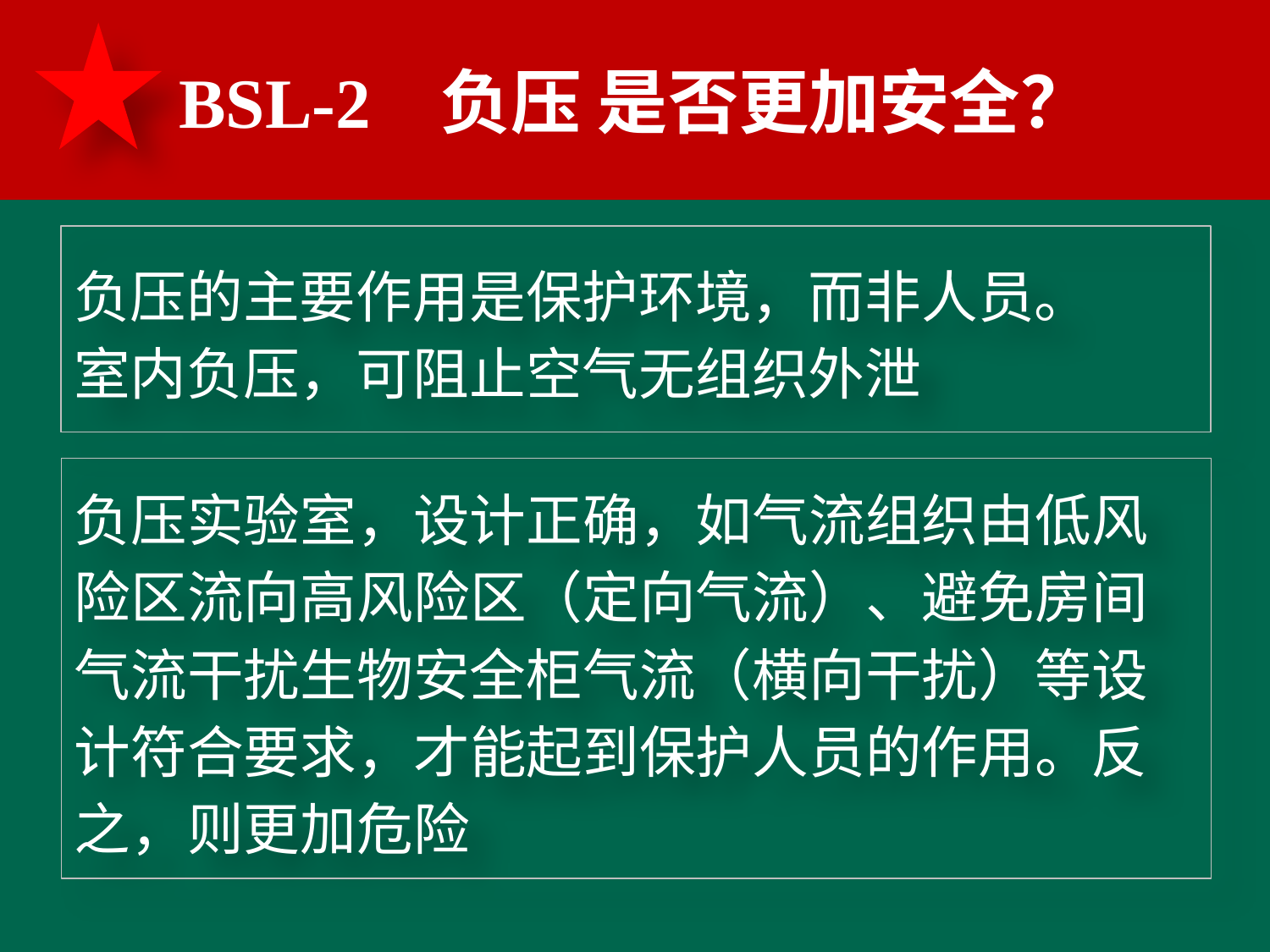

# BSL-2   负压 是否更加安全？

负压的主要作用是保护环境，而非人员。        室内负压，可阻止空气无组织外泄
负压实验室，设计正确，如气流组织由低风险区流向高风险区（定向气流）、避免房间气流干扰生物安全柜气流（横向干扰）等设计符合要求，才能起到保护人员的作用。反之，则更加危险